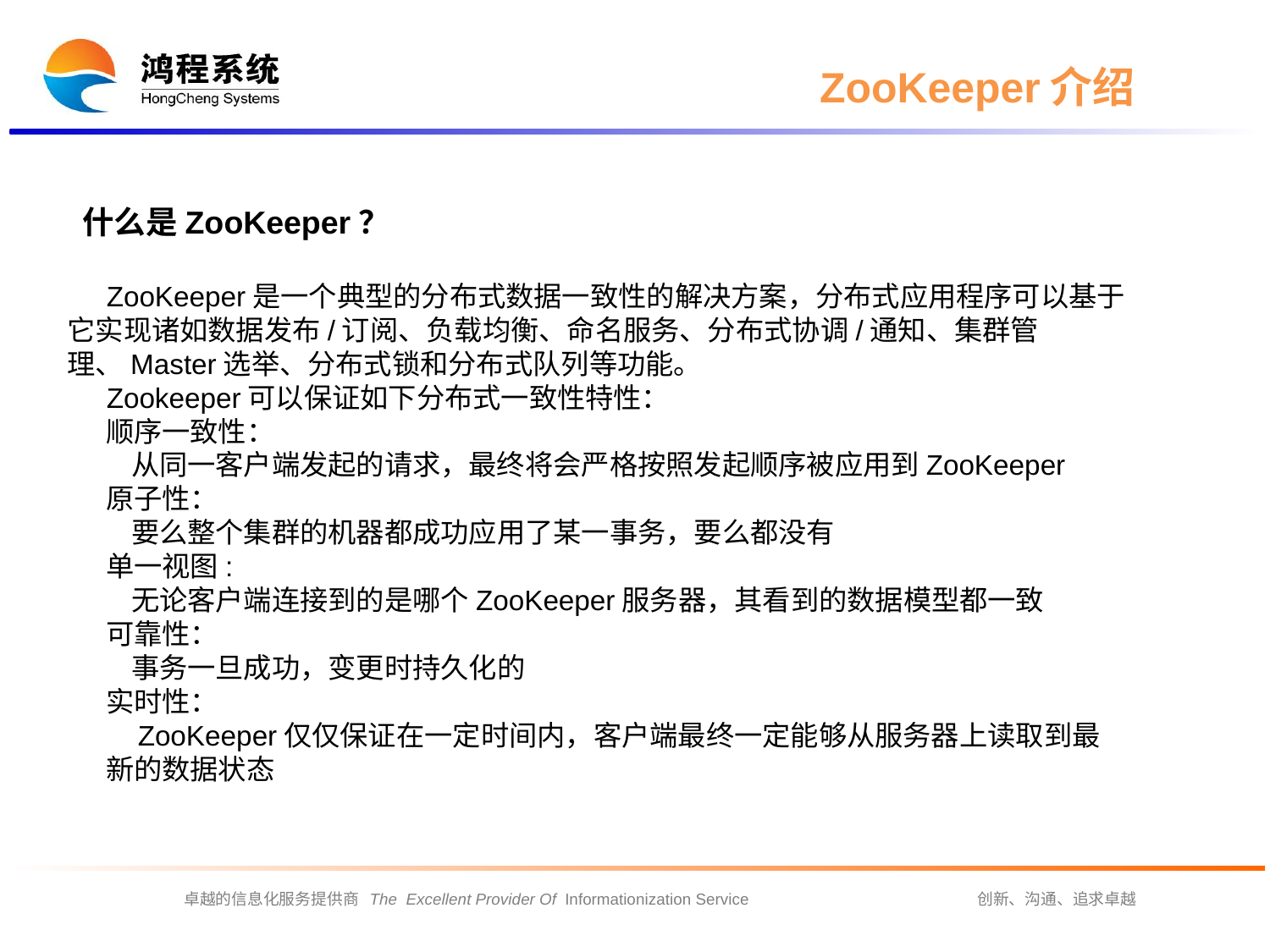

# ZooKeeper介绍
 什么是ZooKeeper？

     ZooKeeper是一个典型的分布式数据一致性的解决方案，分布式应用程序可以基于它实现诸如数据发布/订阅、负载均衡、命名服务、分布式协调/通知、集群管理、Master选举、分布式锁和分布式队列等功能。
     Zookeeper可以保证如下分布式一致性特性：
     顺序一致性：
         从同一客户端发起的请求，最终将会严格按照发起顺序被应用到ZooKeeper
     原子性：
         要么整个集群的机器都成功应用了某一事务，要么都没有
     单一视图:
         无论客户端连接到的是哪个ZooKeeper服务器，其看到的数据模型都一致
     可靠性：
         事务一旦成功，变更时持久化的
     实时性：
         ZooKeeper仅仅保证在一定时间内，客户端最终一定能够从服务器上读取到最
     新的数据状态